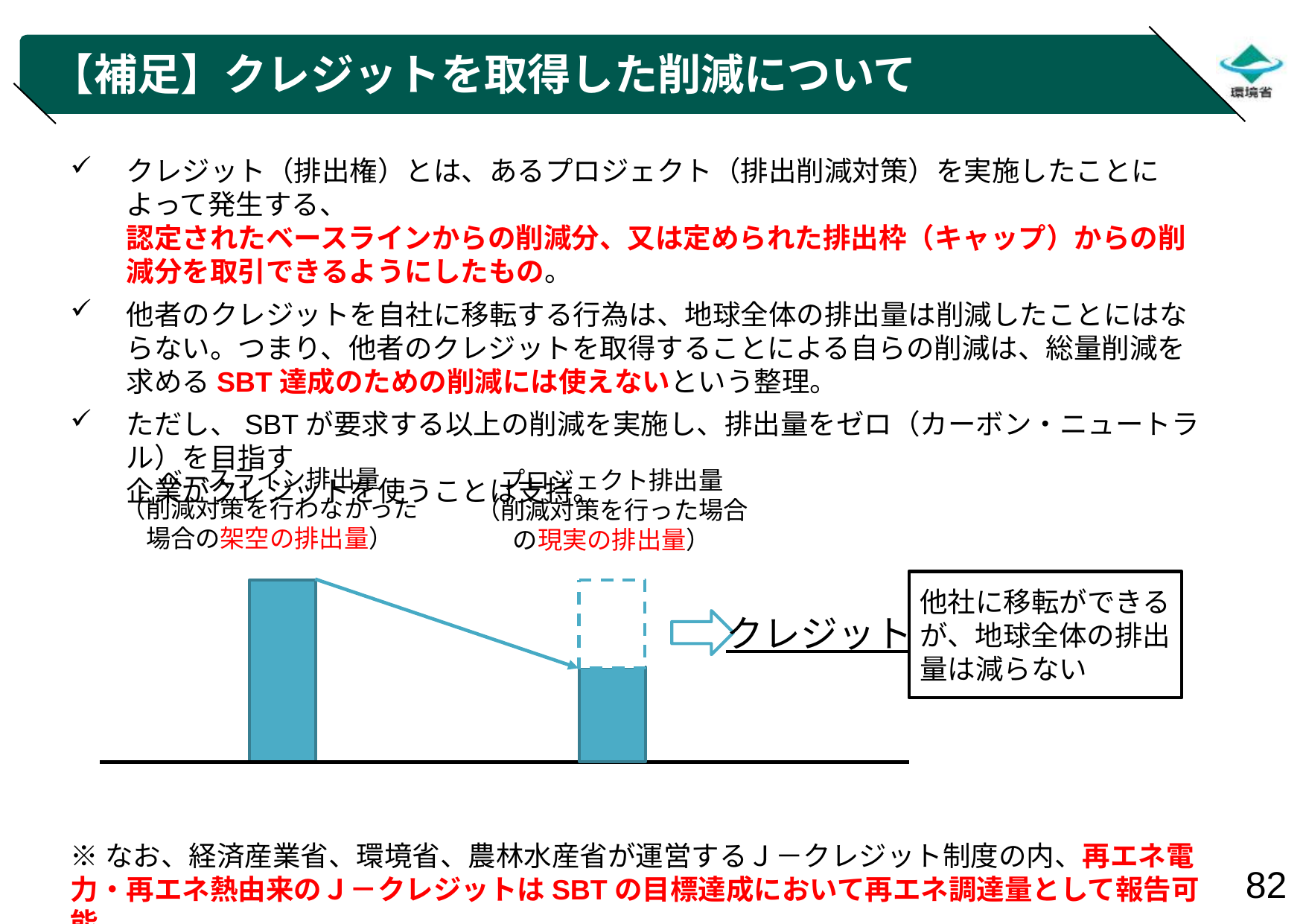

# 【補足】クレジットを取得した削減について
クレジット（排出権）とは、あるプロジェクト（排出削減対策）を実施したことによって発生する、
認定されたベースラインからの削減分、又は定められた排出枠（キャップ）からの削減分を取引できるようにしたもの。
他者のクレジットを自社に移転する行為は、地球全体の排出量は削減したことにはならない。つまり、他者のクレジットを取得することによる自らの削減は、総量削減を求めるSBT達成のための削減には使えないという整理。
ただし、SBTが要求する以上の削減を実施し、排出量をゼロ（カーボン・ニュートラル）を目指す
企業がクレジットを使うことは支持。

※なお、経済産業省、環境省、農林水産省が運営するＪ－クレジット制度の内、再エネ電力・再エネ熱由来のＪ－クレジットはSBTの目標達成において再エネ調達量として報告可能。
ベースライン排出量
（削減対策を行わなかった場合の架空の排出量）
プロジェクト排出量
（削減対策を行った場合の現実の排出量）
他社に移転ができるが、地球全体の排出量は減らない

クレジット